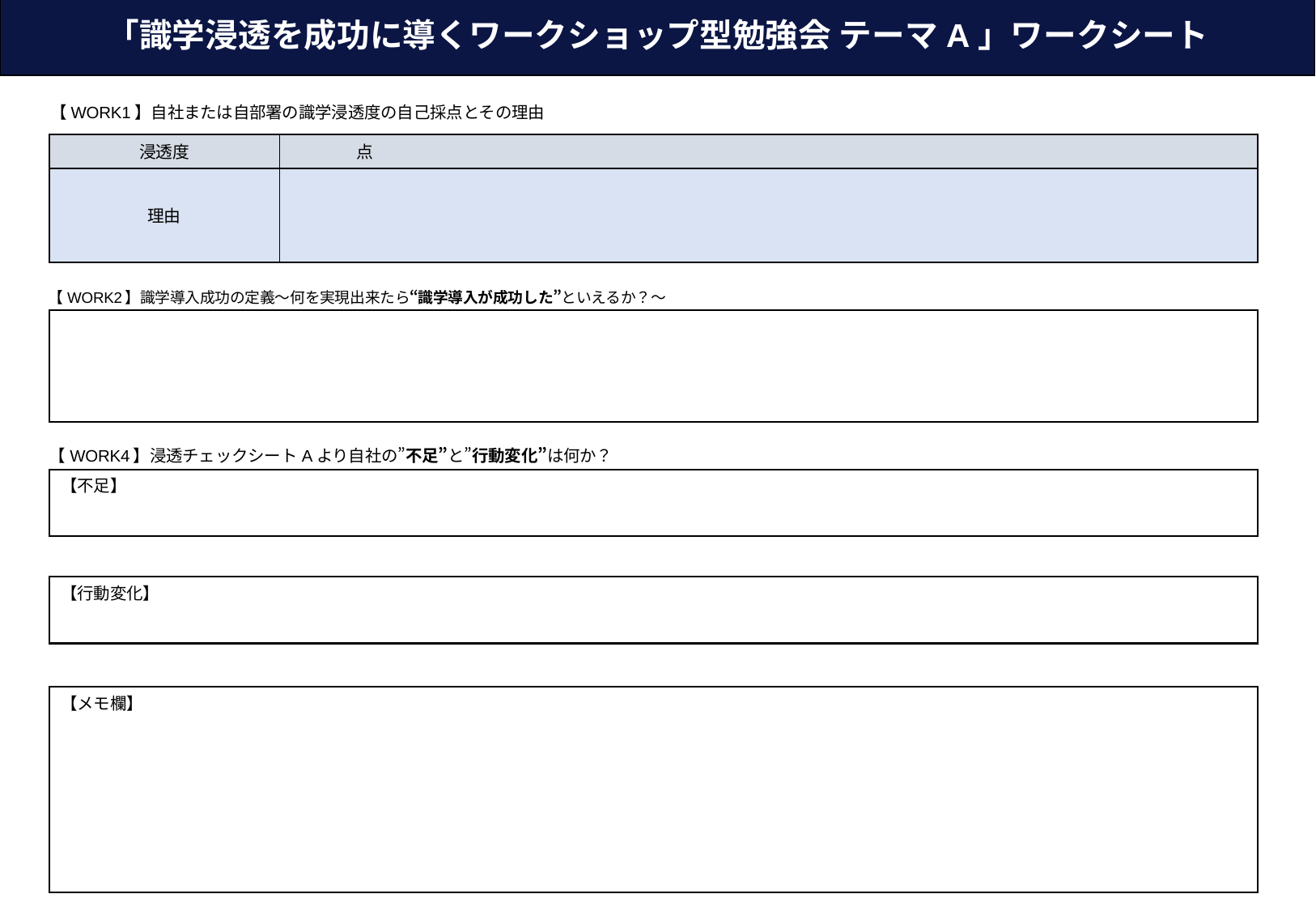

# 「識学浸透を成功に導くワークショップ型勉強会 テーマA」ワークシート
【WORK1】自社または自部署の識学浸透度の自己採点とその理由
| 浸透度 | 点 |
| --- | --- |
| 理由 |  |
【WORK2】識学導入成功の定義～何を実現出来たら“識学導入が成功した”といえるか？～

【WORK4】浸透チェックシートAより自社の”不足”と”行動変化”は何か？
【不足】

【行動変化】

【メモ欄】